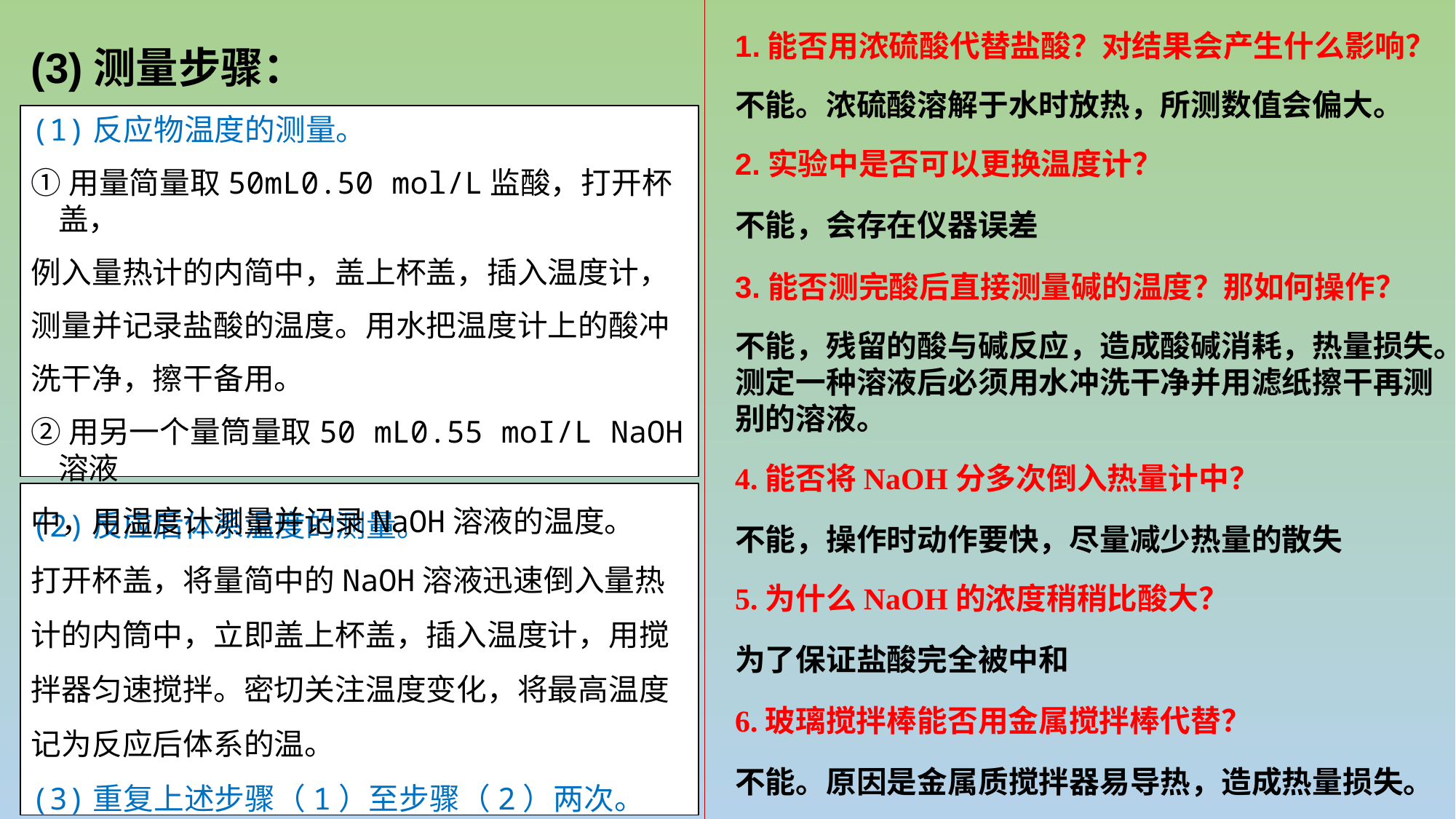

(3)测量步骤：
1.能否用浓硫酸代替盐酸？对结果会产生什么影响？
不能。浓硫酸溶解于水时放热，所测数值会偏大。
(1)反应物温度的测量。
①用量简量取50mL0.50 mol/L监酸，打开杯盖，
例入量热计的内简中，盖上杯盖，插入温度计，
测量并记录盐酸的温度。用水把温度计上的酸冲
洗干净，擦干备用。
②用另一个量筒量取50 mL0.55 moI/L NaOH溶液
中，用温度计测量并记录NaOH溶液的温度。
(2)反应后体系温度的测量。
打开杯盖，将量简中的NaOH溶液迅速倒入量热计的内筒中，立即盖上杯盖，插入温度计，用搅拌器匀速搅拌。密切关注温度变化，将最高温度记为反应后体系的温。
(3)重复上述步骤（1）至步骤（2）两次。
2.实验中是否可以更换温度计？
不能，会存在仪器误差
3.能否测完酸后直接测量碱的温度？那如何操作？
不能，残留的酸与碱反应，造成酸碱消耗，热量损失。测定一种溶液后必须用水冲洗干净并用滤纸擦干再测别的溶液。
4.能否将NaOH分多次倒入热量计中？
不能，操作时动作要快，尽量减少热量的散失
5.为什么NaOH的浓度稍稍比酸大？
为了保证盐酸完全被中和
6.玻璃搅拌棒能否用金属搅拌棒代替？
不能。原因是金属质搅拌器易导热，造成热量损失。